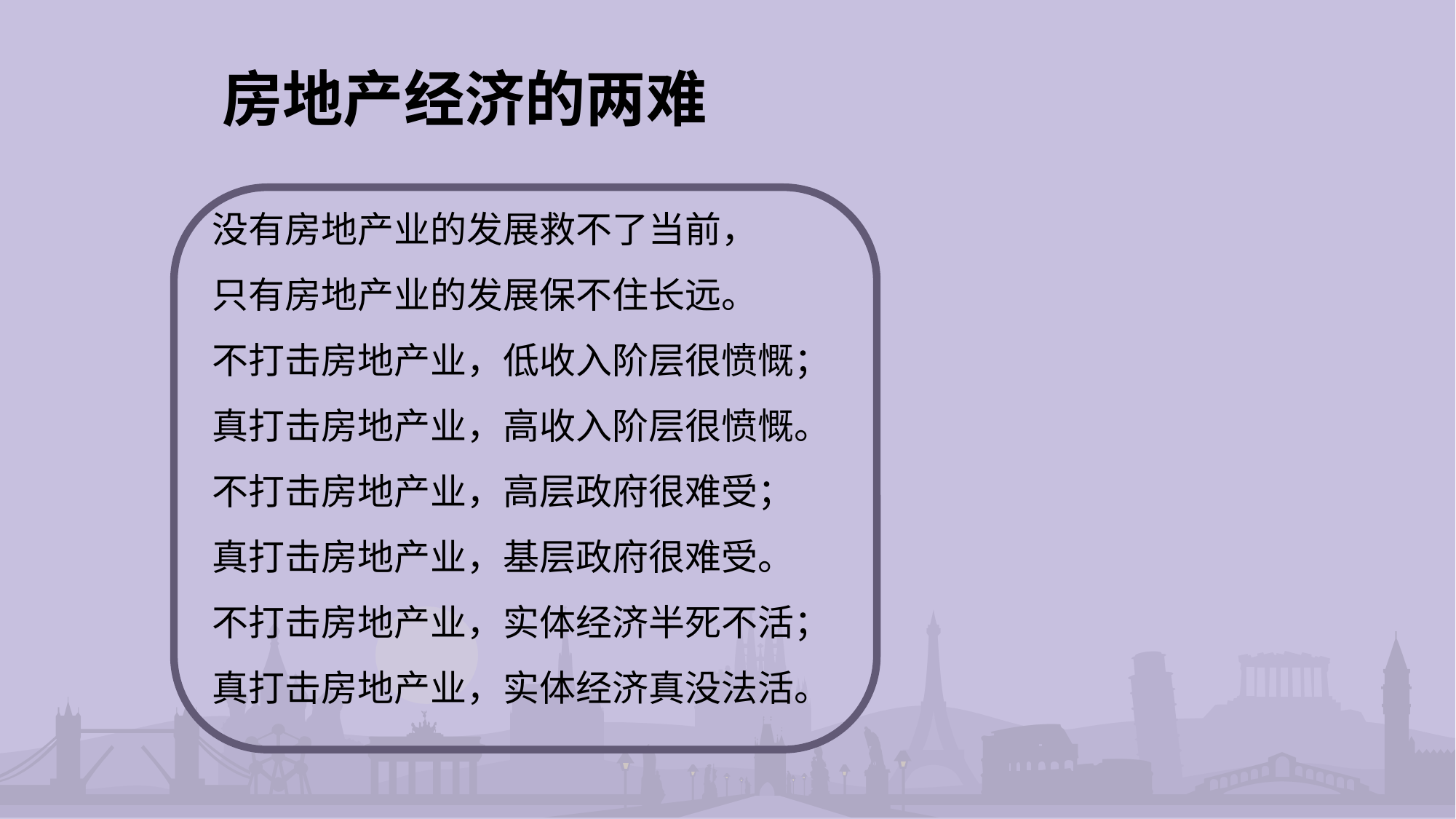

# 房地产经济的两难
没有房地产业的发展救不了当前，
只有房地产业的发展保不住长远。
不打击房地产业，低收入阶层很愤慨；
真打击房地产业，高收入阶层很愤慨。
不打击房地产业，高层政府很难受；
真打击房地产业，基层政府很难受。
不打击房地产业，实体经济半死不活；
真打击房地产业，实体经济真没法活。